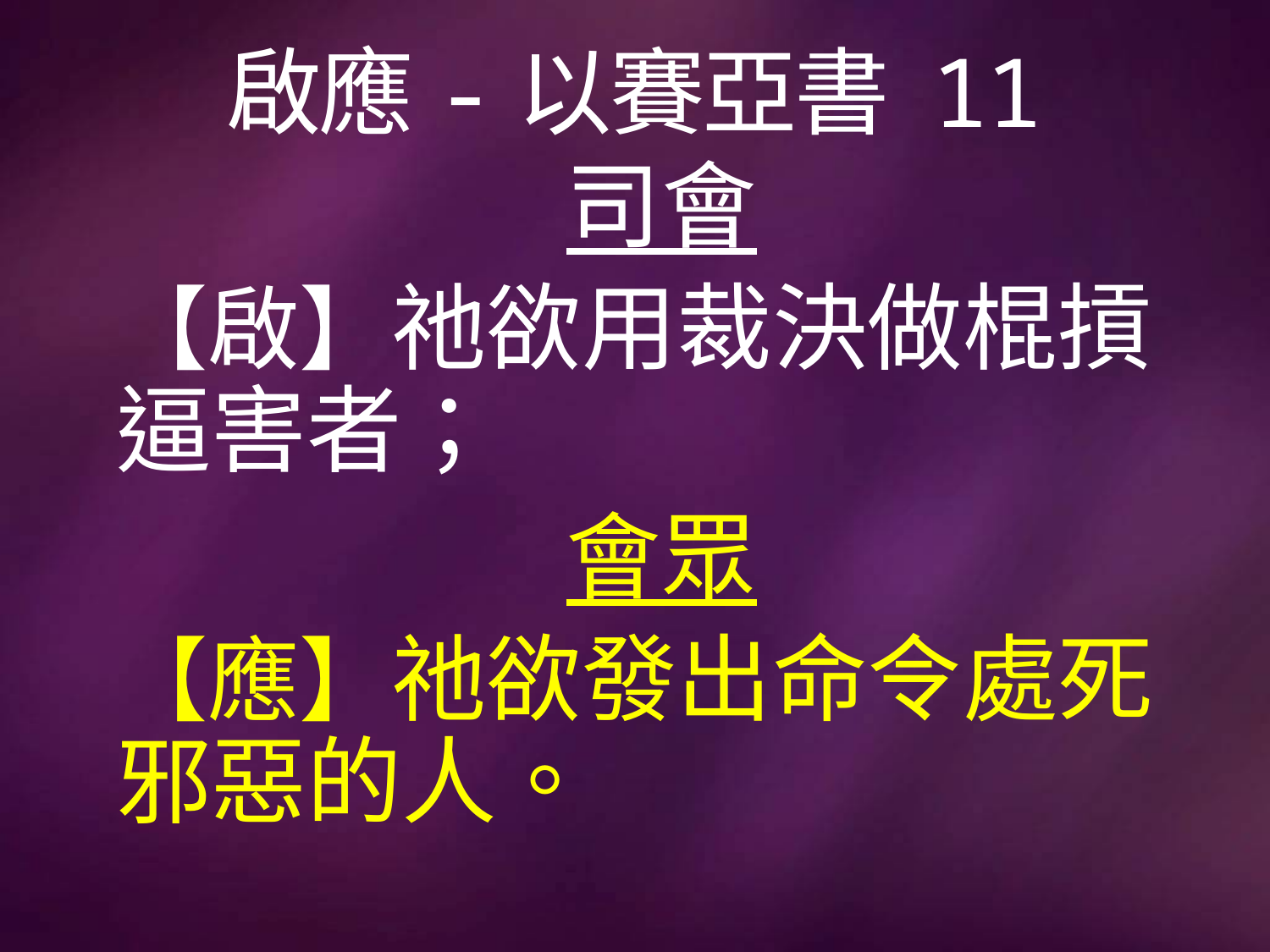

# 啟應-以賽亞書 11
司會
【啟】祂欲用裁決做棍摃逼害者；

會眾
【應】祂欲發出命令處死邪惡的人。